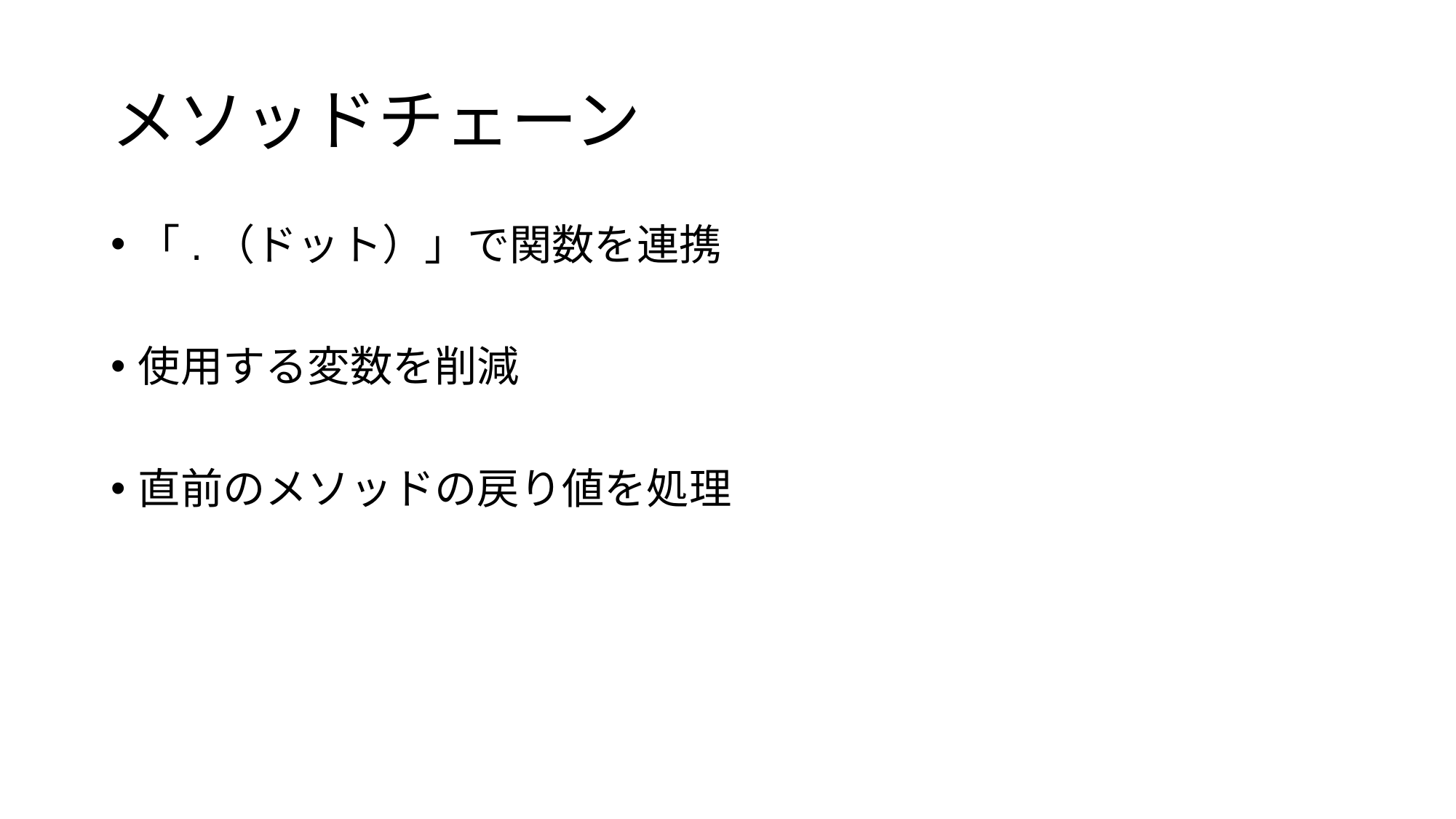

# メソッドチェーン
「.（ドット）」で関数を連携

使用する変数を削減

直前のメソッドの戻り値を処理